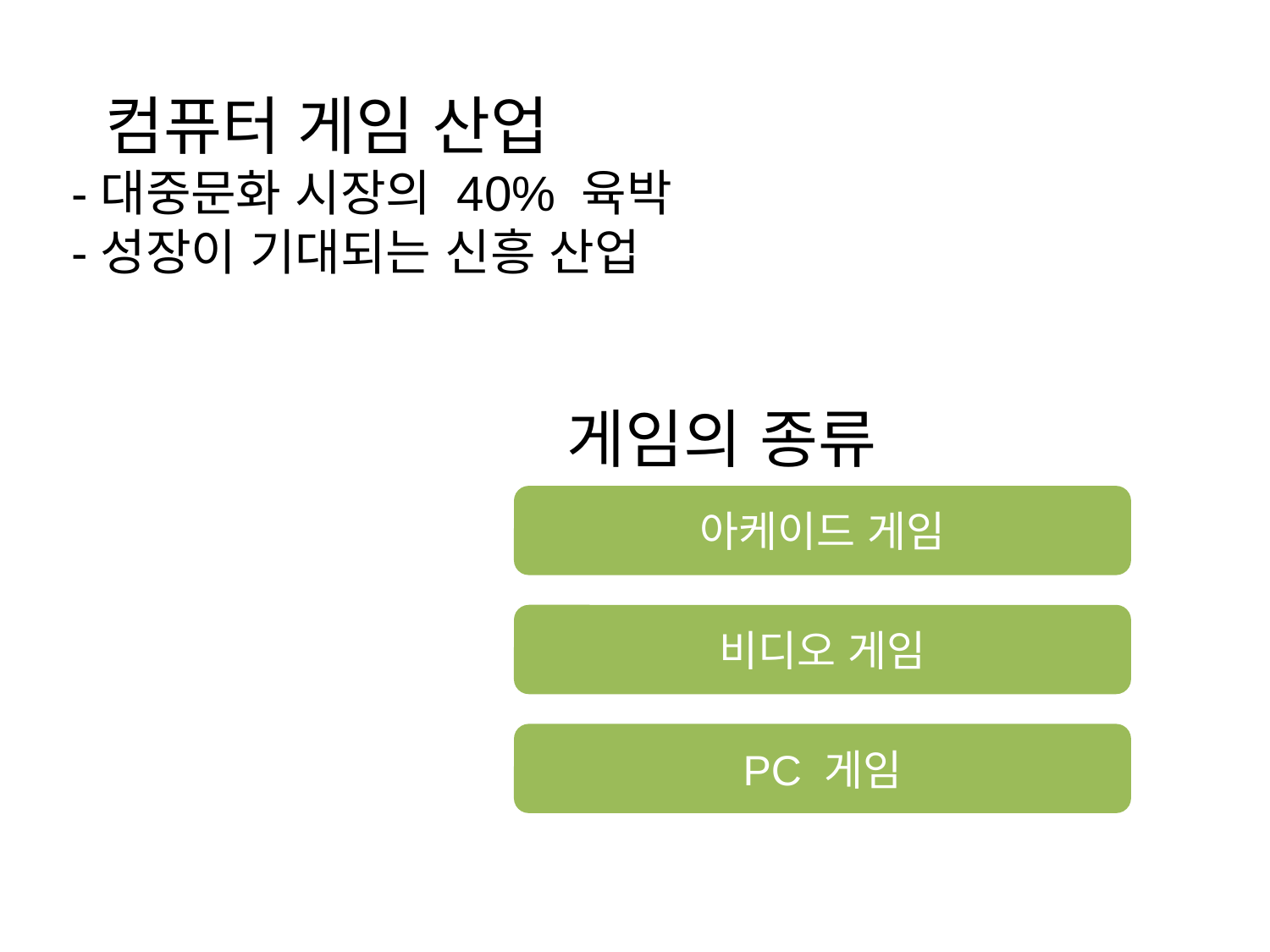

컴퓨터 게임 산업
-대중문화 시장의 40% 육박
-성장이 기대되는 신흥 산업

                           게임의 종류

아케이드 게임
비디오 게임
PC 게임